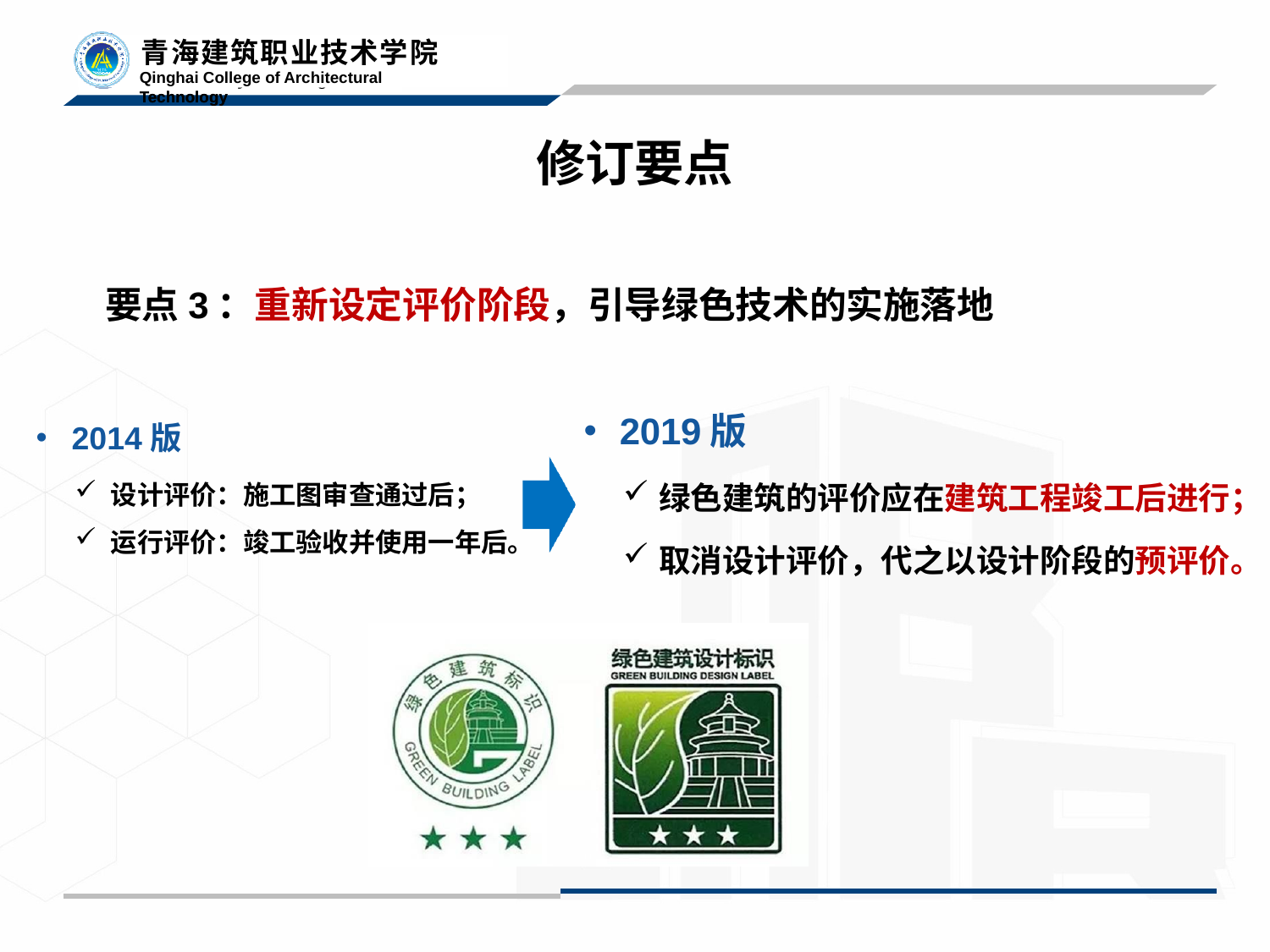

# 修订要点
要点3：重新设定评价阶段，引导绿色技术的实施落地
2019版
绿色建筑的评价应在建筑工程竣工后进行；
取消设计评价，代之以设计阶段的预评价。
2014版
设计评价：施工图审查通过后；
运行评价：竣工验收并使用一年后。